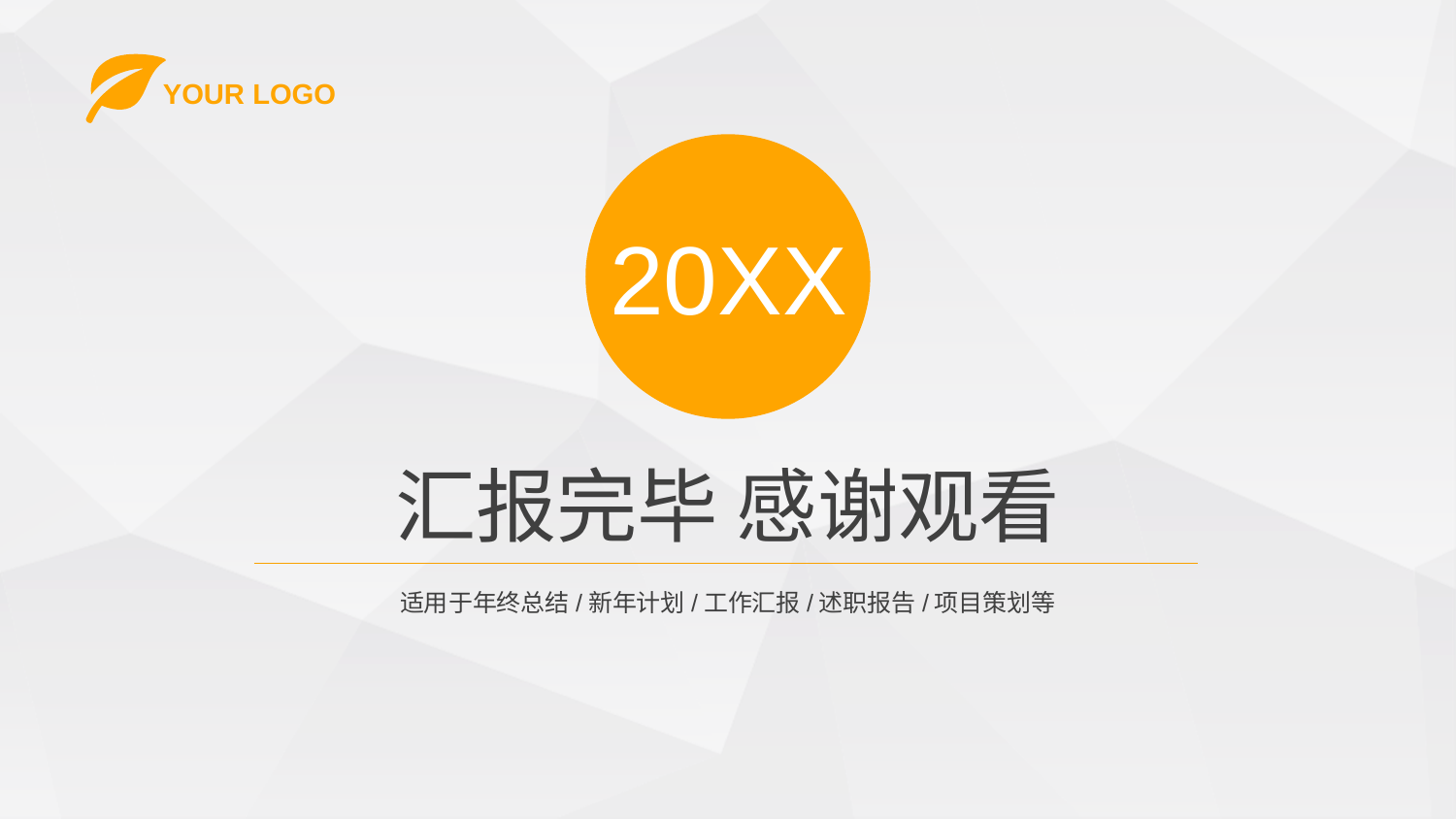

YOUR LOGO

20XX
汇报完毕 感谢观看
适用于年终总结/新年计划/工作汇报/述职报告/项目策划等